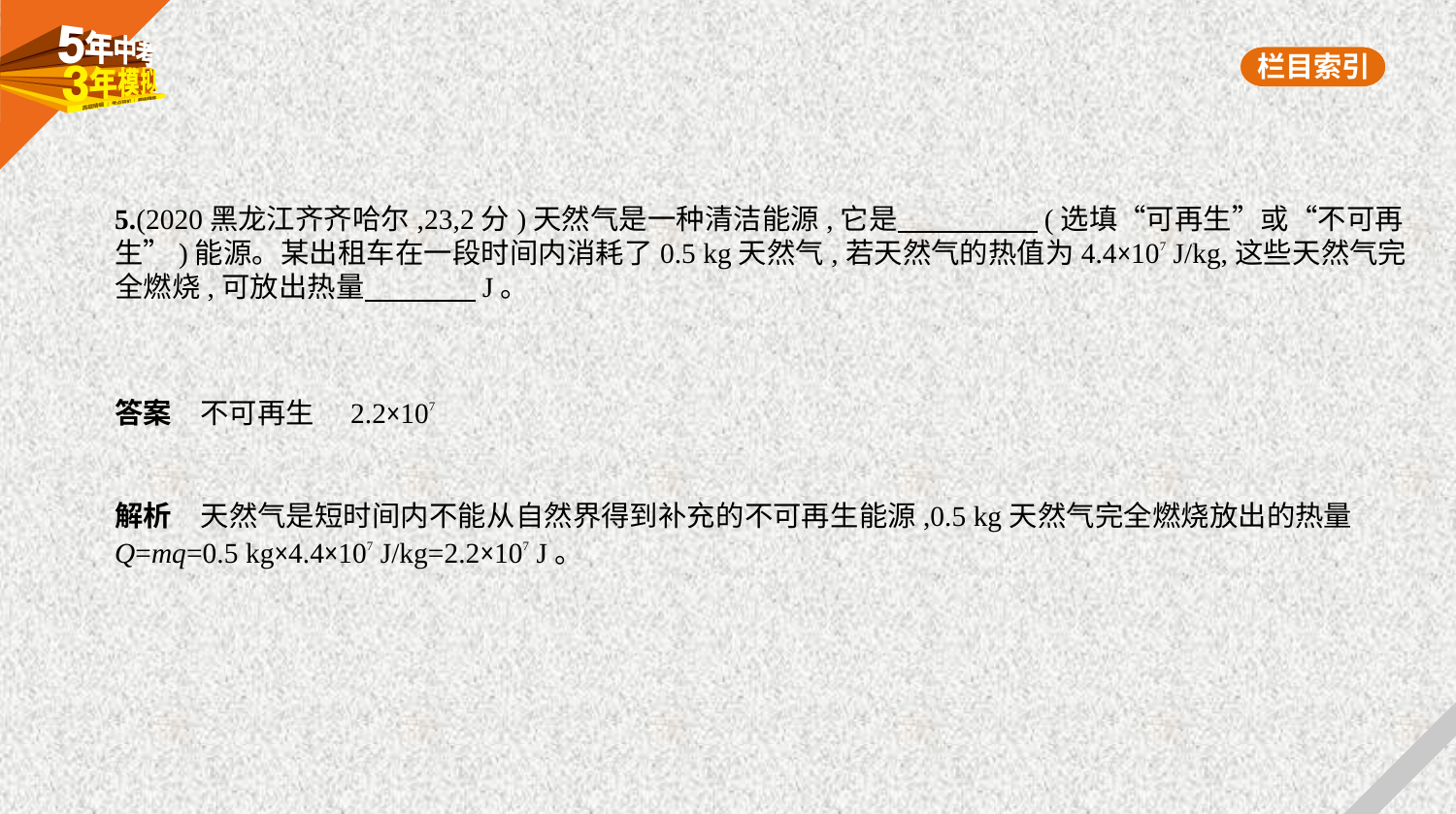

5.(2020黑龙江齐齐哈尔,23,2分)天然气是一种清洁能源,它是　　　　    (选填“可再生”或“不可再
生”)能源。某出租车在一段时间内消耗了0.5 kg天然气,若天然气的热值为4.4×107 J/kg,这些天然气完
全燃烧,可放出热量　　　    J。
答案　不可再生　2.2×107
解析　天然气是短时间内不能从自然界得到补充的不可再生能源,0.5 kg天然气完全燃烧放出的热量
Q=mq=0.5 kg×4.4×107 J/kg=2.2×107 J。